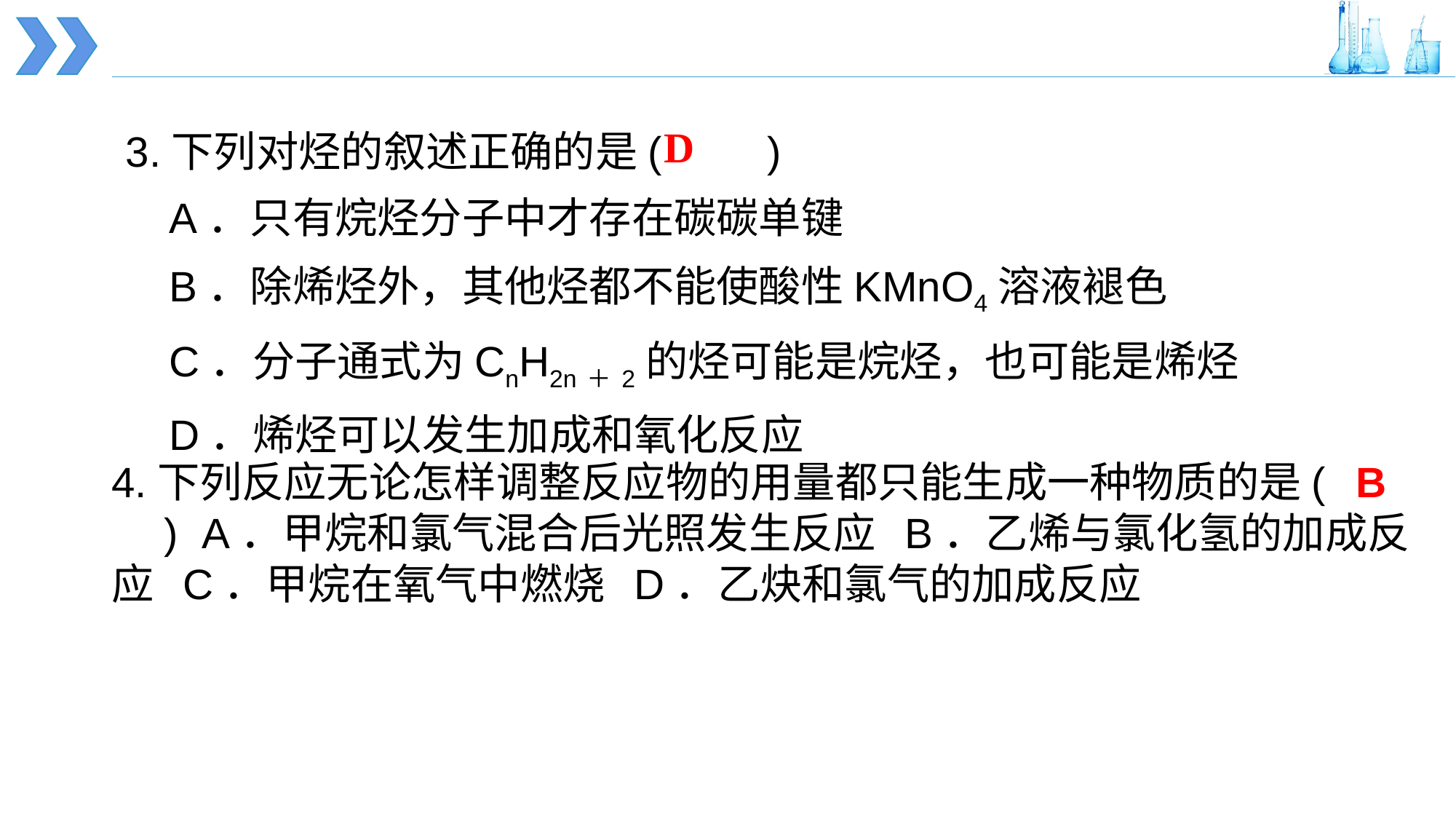

3.下列对烃的叙述正确的是(　　)
 A．只有烷烃分子中才存在碳碳单键
 B．除烯烃外，其他烃都不能使酸性KMnO4溶液褪色
 C．分子通式为CnH2n＋2的烃可能是烷烃，也可能是烯烃
 D．烯烃可以发生加成和氧化反应
D
4.下列反应无论怎样调整反应物的用量都只能生成一种物质的是(　　)  A．甲烷和氯气混合后光照发生反应  B．乙烯与氯化氢的加成反应  C．甲烷在氧气中燃烧  D．乙炔和氯气的加成反应

B